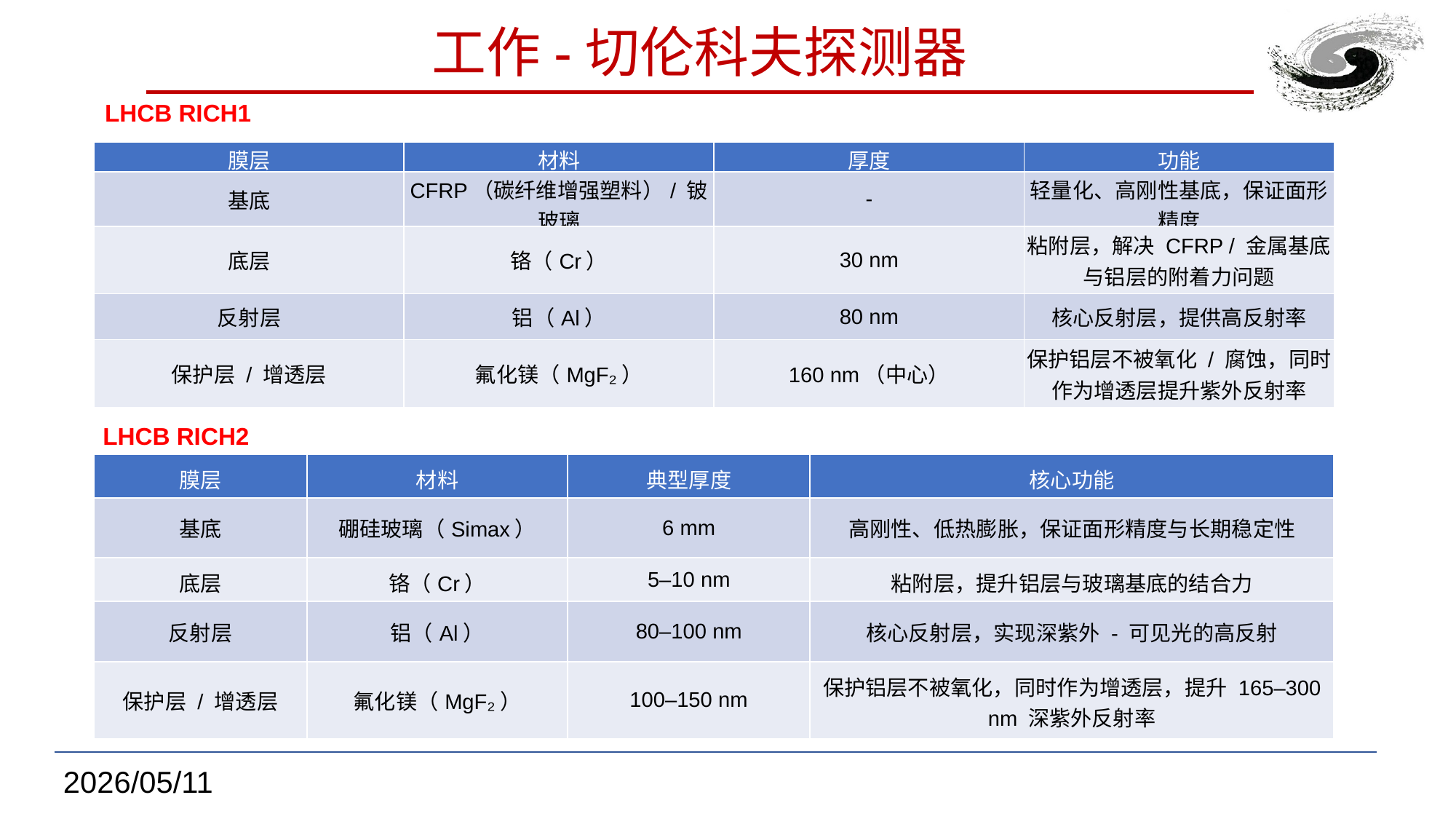

# 工作-切伦科夫探测器
LHCB RICH1
| 膜层 | 材料 | 厚度 | 功能 |
| --- | --- | --- | --- |
| 基底 | CFRP（碳纤维增强塑料）/ 铍玻璃 | - | 轻量化、高刚性基底，保证面形精度 |
| 底层 | 铬（Cr） | 30 nm | 粘附层，解决 CFRP / 金属基底与铝层的附着力问题 |
| 反射层 | 铝（Al） | 80 nm | 核心反射层，提供高反射率 |
| 保护层 / 增透层 | 氟化镁（MgF₂） | 160 nm（中心） | 保护铝层不被氧化 / 腐蚀，同时作为增透层提升紫外反射率 |
LHCB RICH2
| 膜层 | 材料 | 典型厚度 | 核心功能 |
| --- | --- | --- | --- |
| 基底 | 硼硅玻璃（Simax） | 6 mm | 高刚性、低热膨胀，保证面形精度与长期稳定性 |
| 底层 | 铬（Cr） | 5–10 nm | 粘附层，提升铝层与玻璃基底的结合力 |
| 反射层 | 铝（Al） | 80–100 nm | 核心反射层，实现深紫外 - 可见光的高反射 |
| 保护层 / 增透层 | 氟化镁（MgF₂） | 100–150 nm | 保护铝层不被氧化，同时作为增透层，提升 165–300 nm 深紫外反射率 |
2026/05/11